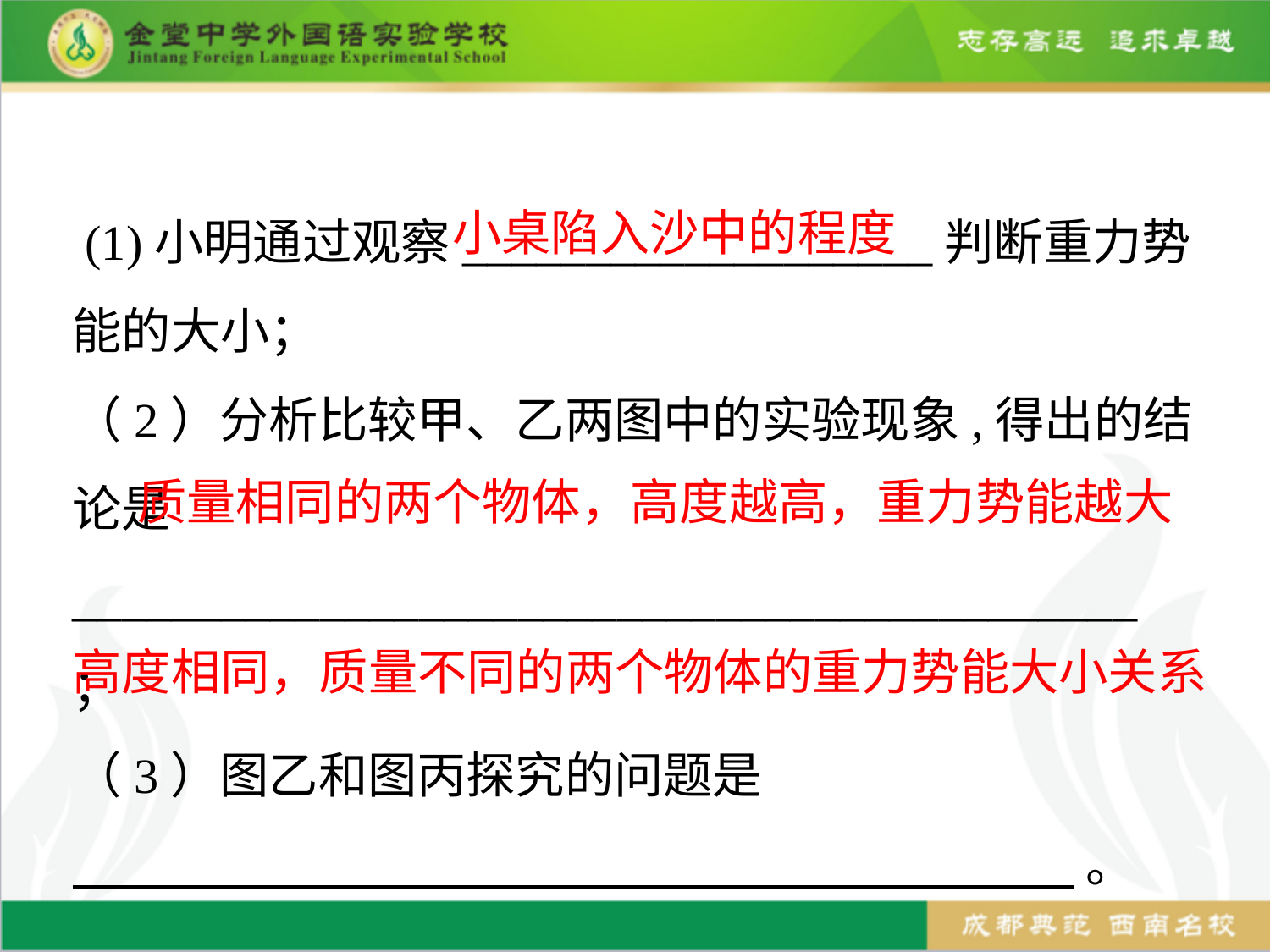

小桌陷入沙中的程度
# (1)小明通过观察___________________判断重力势能的大小；
（2）分析比较甲、乙两图中的实验现象,得出的结论是___________________________________________；
（3）图乙和图丙探究的问题是
                                                                                           。
质量相同的两个物体，高度越高，重力势能越大
高度相同，质量不同的两个物体的重力势能大小关系